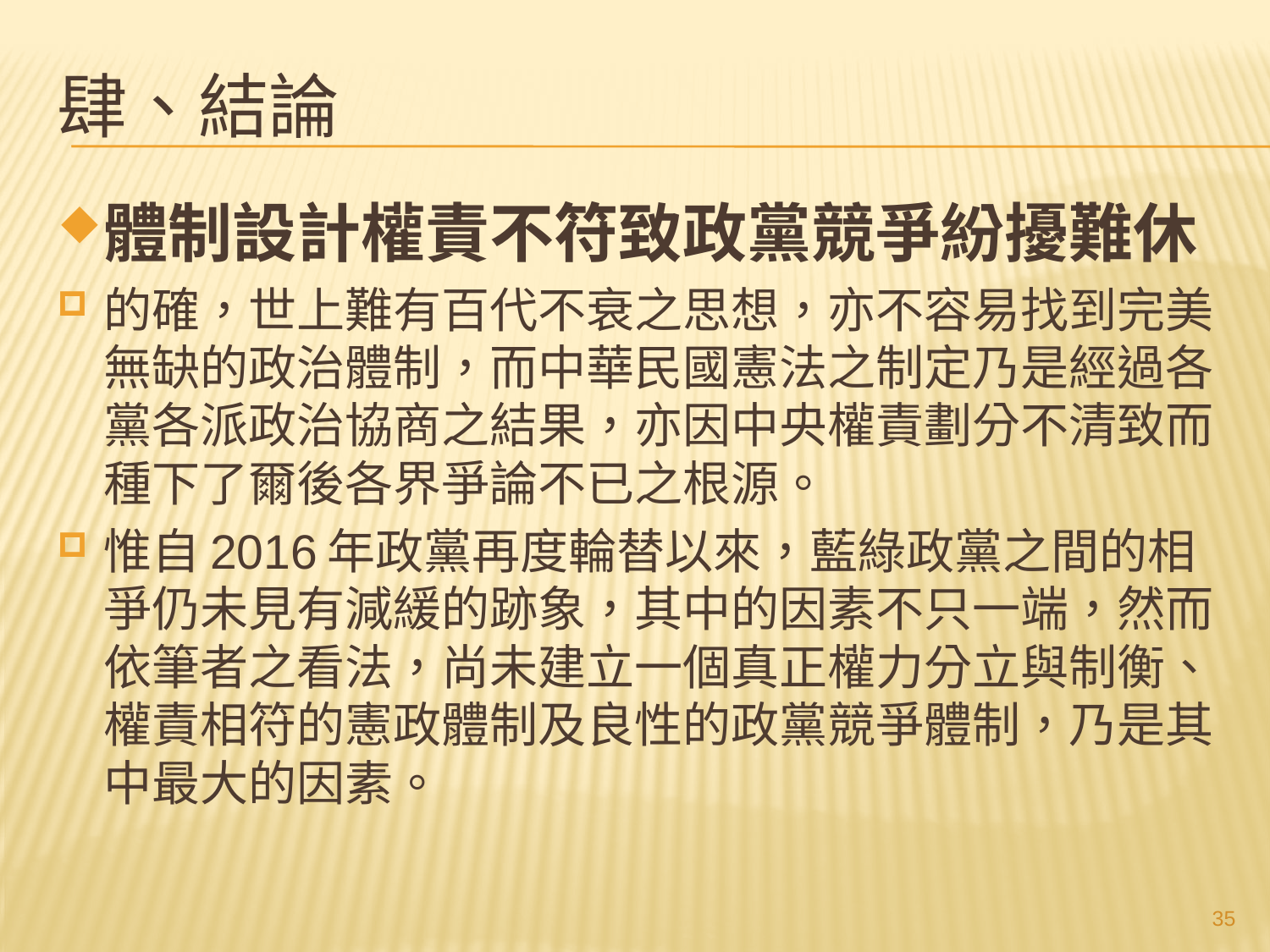

# 肆、結論
體制設計權責不符致政黨競爭紛擾難休
的確，世上難有百代不衰之思想，亦不容易找到完美無缺的政治體制，而中華民國憲法之制定乃是經過各黨各派政治協商之結果，亦因中央權責劃分不清致而種下了爾後各界爭論不已之根源。
惟自2016年政黨再度輪替以來，藍綠政黨之間的相爭仍未見有減緩的跡象，其中的因素不只一端，然而依筆者之看法，尚未建立一個真正權力分立與制衡、權責相符的憲政體制及良性的政黨競爭體制，乃是其中最大的因素。

35